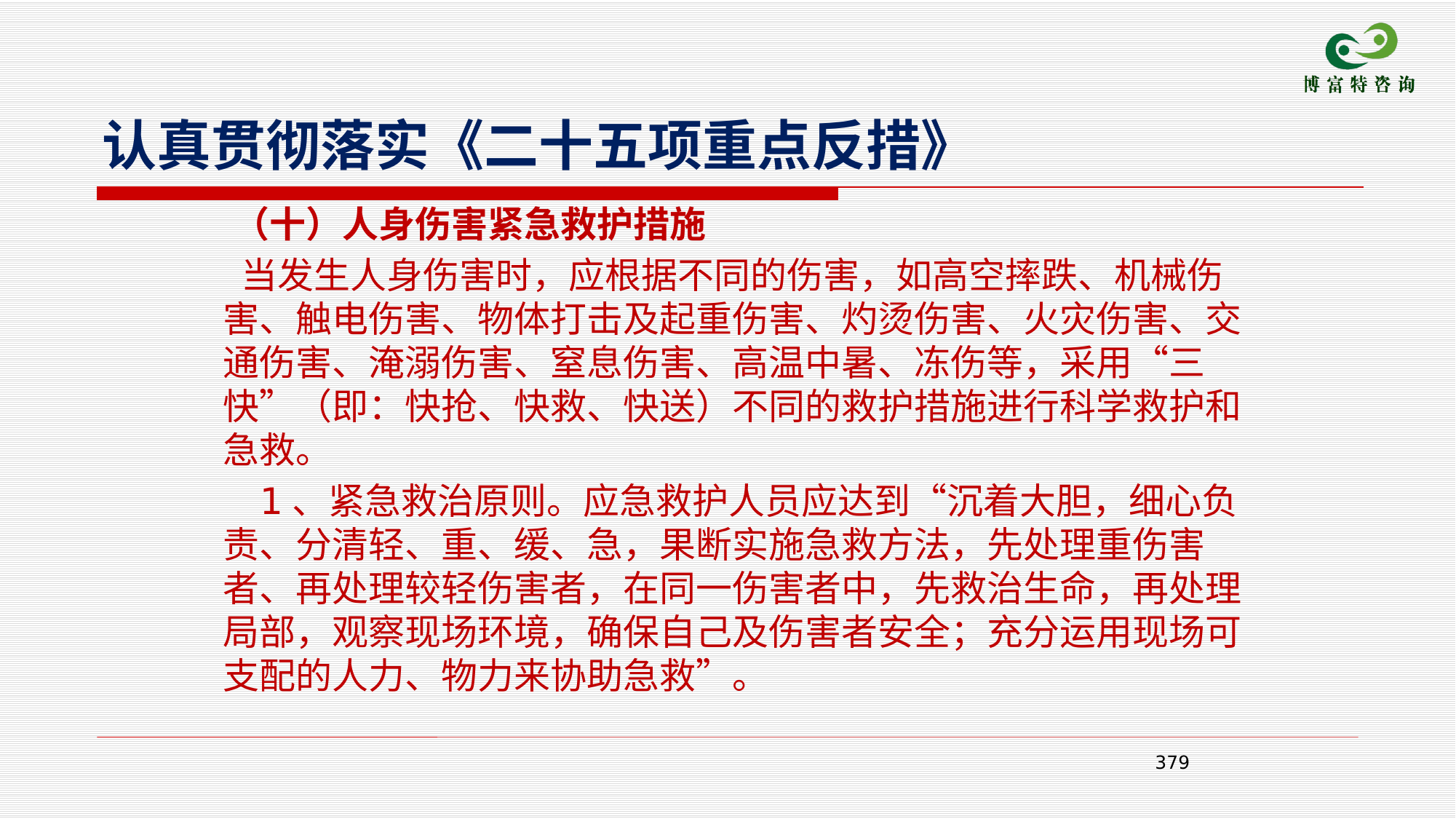

认真贯彻落实《二十五项重点反措》
       （十）人身伤害紧急救护措施
        当发生人身伤害时，应根据不同的伤害，如高空摔跌、机械伤害、触电伤害、物体打击及起重伤害、灼烫伤害、火灾伤害、交通伤害、淹溺伤害、窒息伤害、高温中暑、冻伤等，采用“三快”（即：快抢、快救、快送）不同的救护措施进行科学救护和急救。
        1、紧急救治原则。应急救护人员应达到“沉着大胆，细心负责、分清轻、重、缓、急，果断实施急救方法，先处理重伤害者、再处理较轻伤害者，在同一伤害者中，先救治生命，再处理局部，观察现场环境，确保自己及伤害者安全；充分运用现场可支配的人力、物力来协助急救”。

379